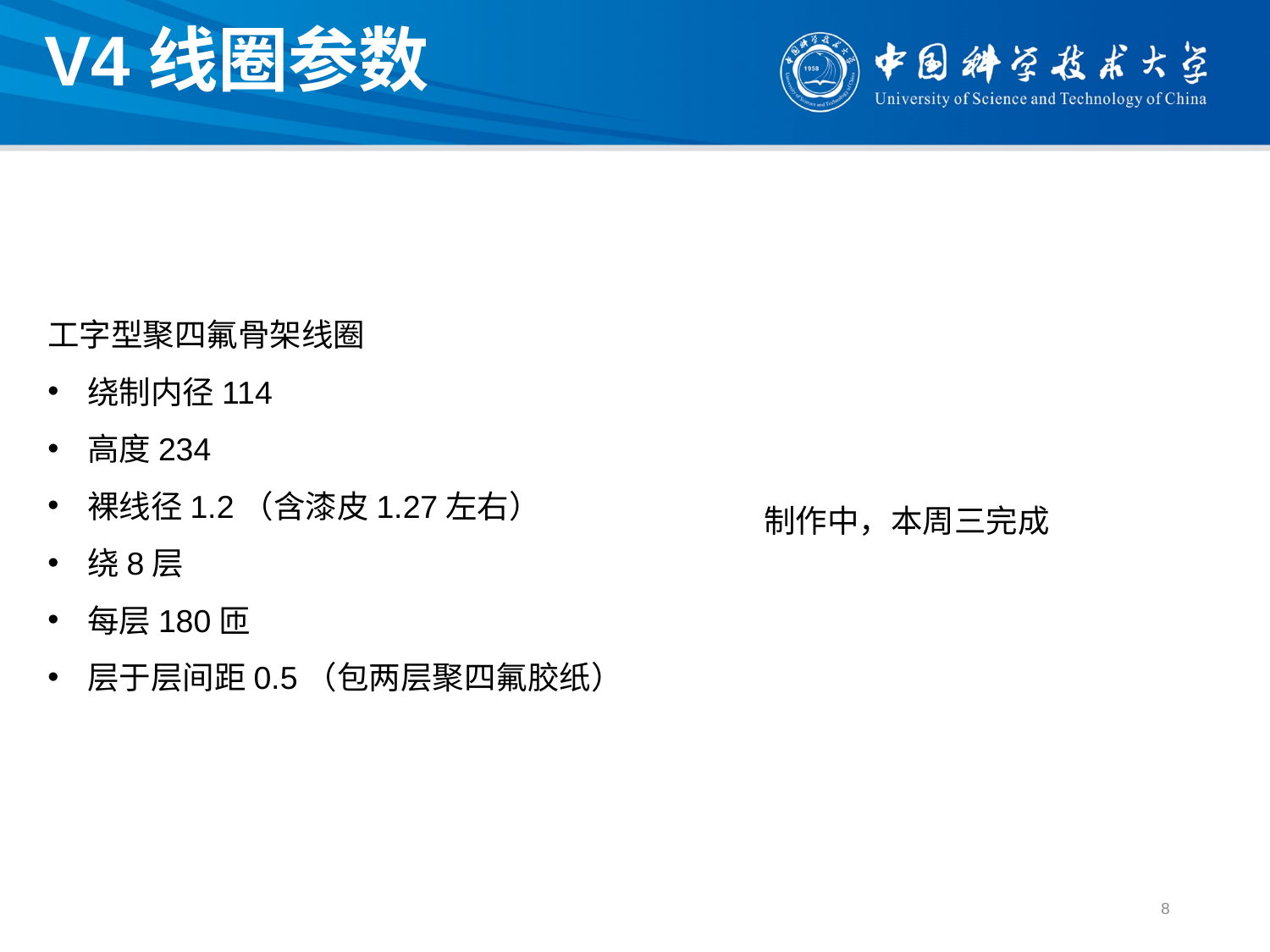

V4线圈参数
工字型聚四氟骨架线圈
绕制内径114
高度234
裸线径1.2（含漆皮1.27左右）
绕8层
每层180匝
层于层间距0.5（包两层聚四氟胶纸）
制作中，本周三完成
8